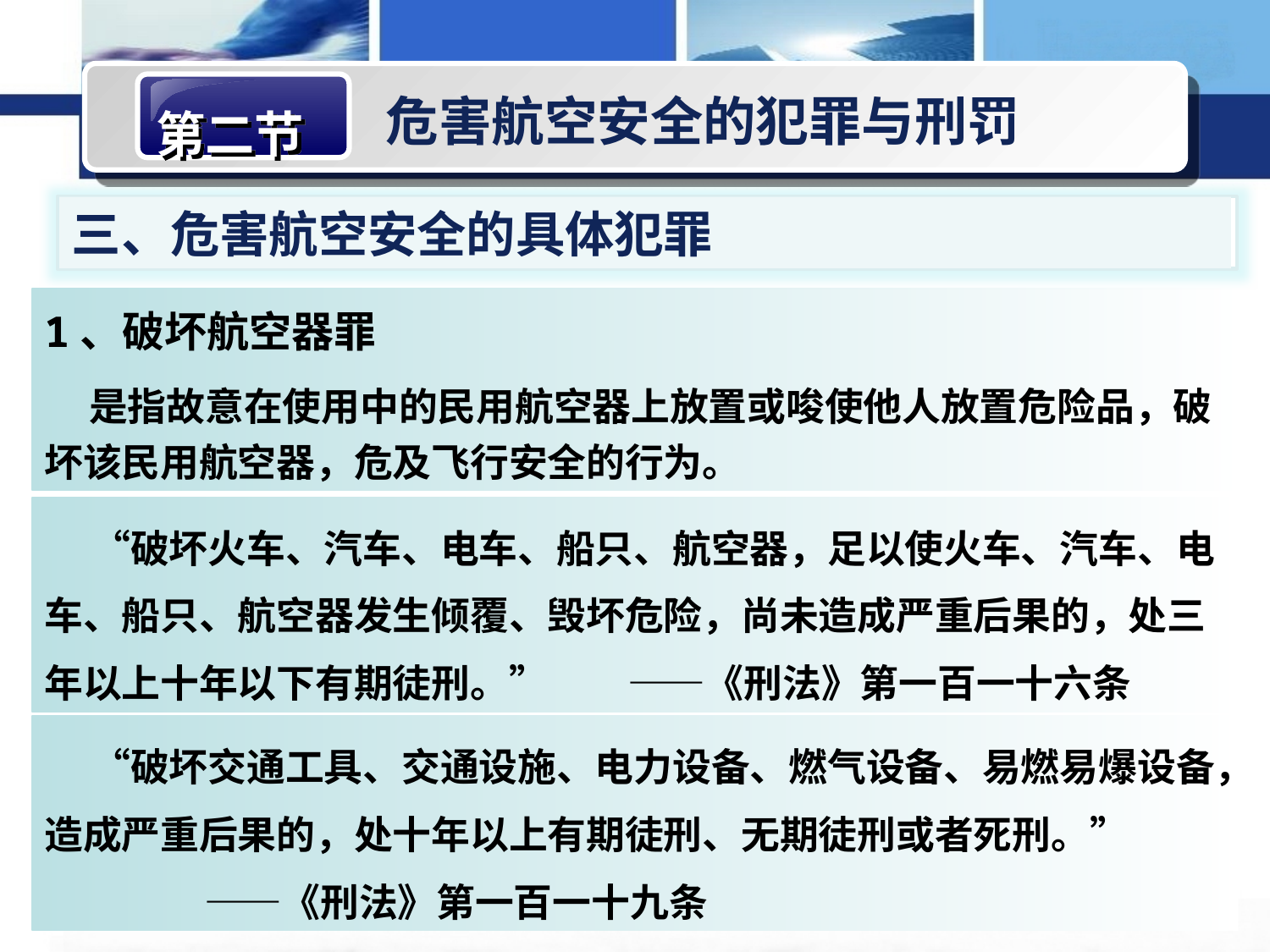

第二节
危害航空安全的犯罪与刑罚

三、危害航空安全的具体犯罪
1、破坏航空器罪
    是指故意在使用中的民用航空器上放置或唆使他人放置危险品，破坏该民用航空器，危及飞行安全的行为。
　 “破坏火车、汽车、电车、船只、航空器，足以使火车、汽车、电车、船只、航空器发生倾覆、毁坏危险，尚未造成严重后果的，处三年以上十年以下有期徒刑。”         ——《刑法》第一百一十六条
　 “破坏交通工具、交通设施、电力设备、燃气设备、易燃易爆设备，造成严重后果的，处十年以上有期徒刑、无期徒刑或者死刑。”                             ——《刑法》第一百一十九条
11